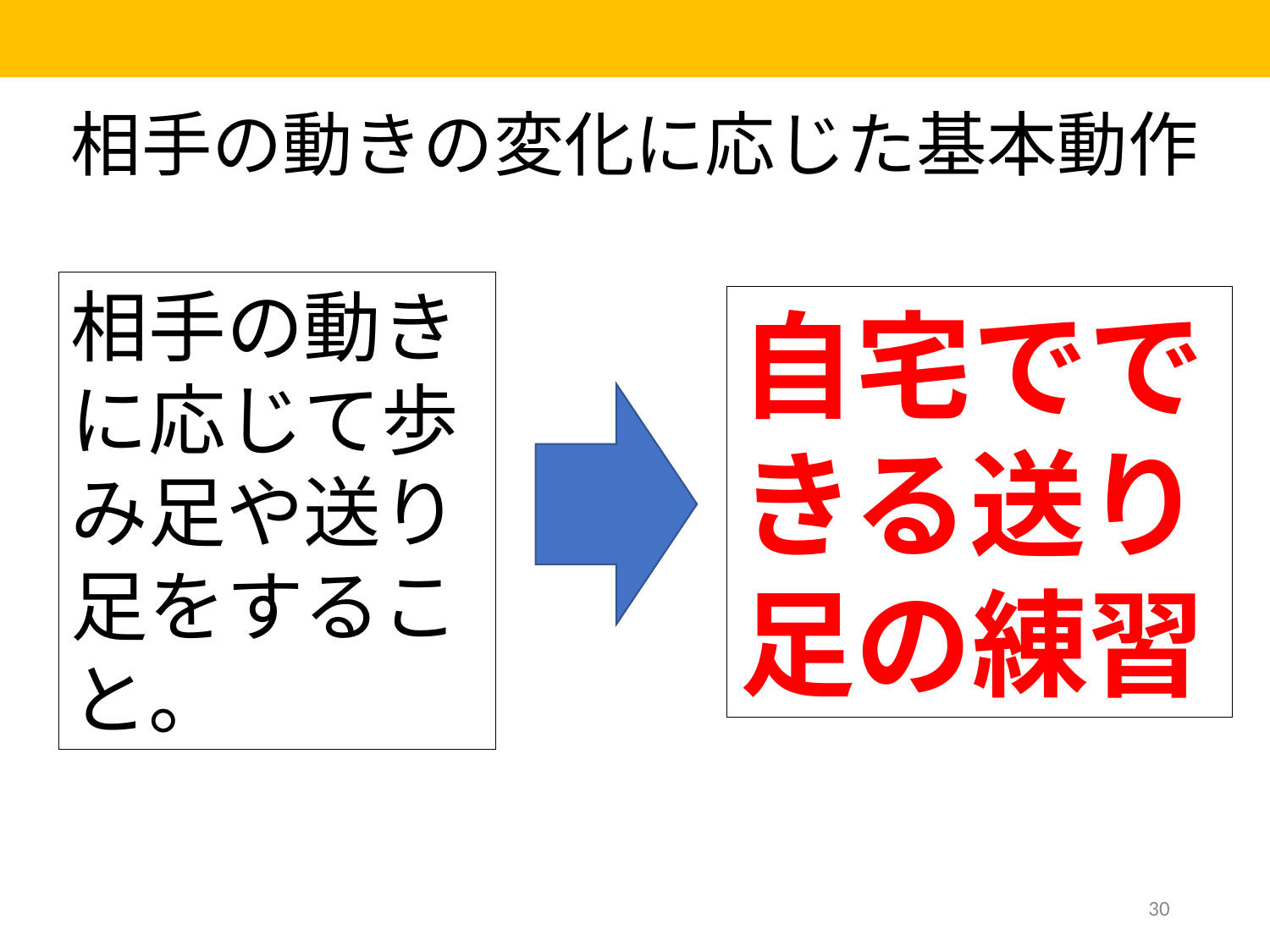

相手の動きの変化に応じた基本動作
相手の動きに応じて歩み足や送り足をすること。
自宅でできる送り足の練習

30